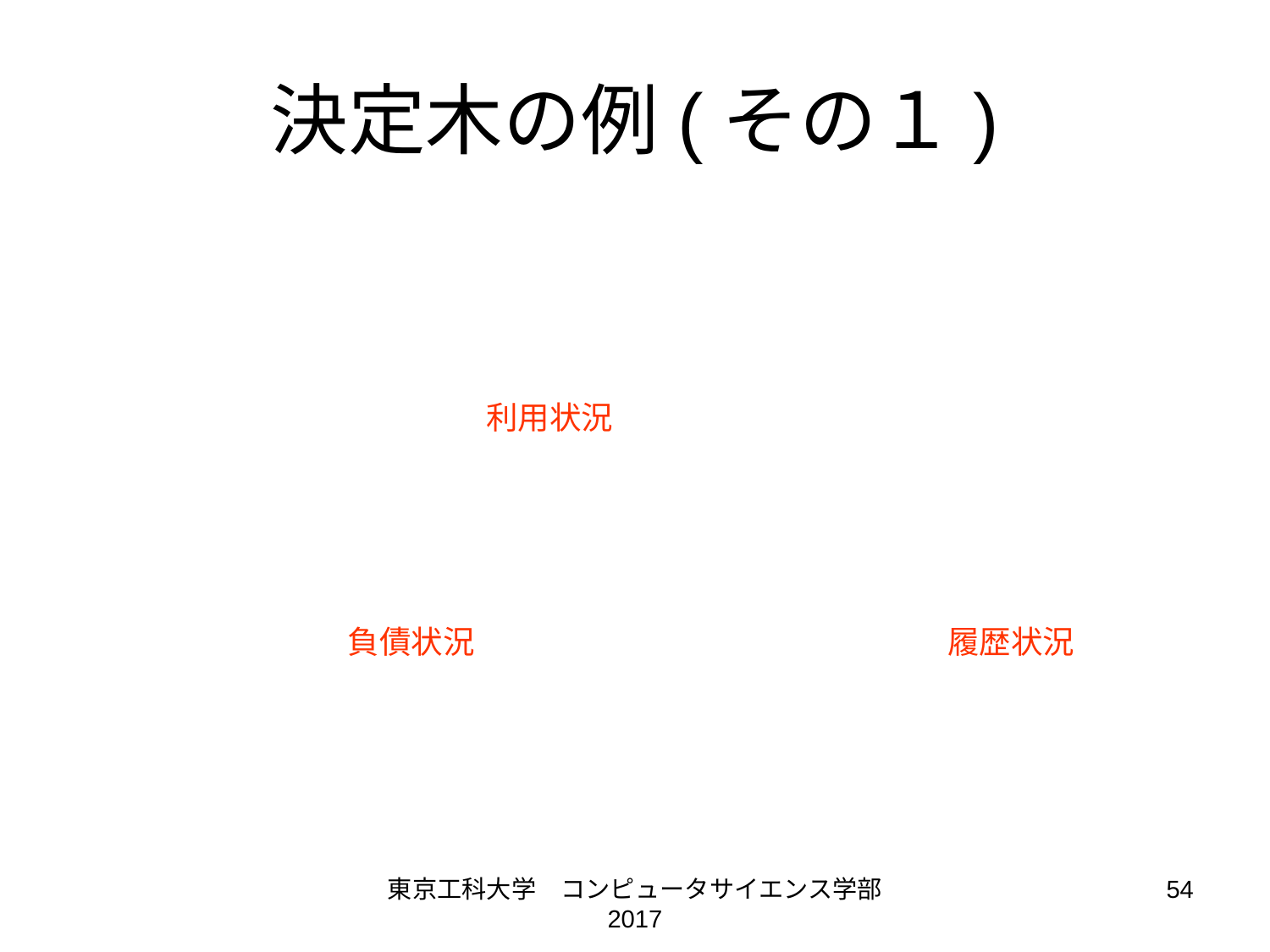

# 決定木の例(その１)
クレジット利用者
1000人
適切利用者
700人
負債あり
500人
負債なし
200人
不適切利用者
300人
ブラックリスト者
10人
非ブラックリスト者
290人
利用状況
負債状況
履歴状況
東京工科大学　コンピュータサイエンス学部 2017
54